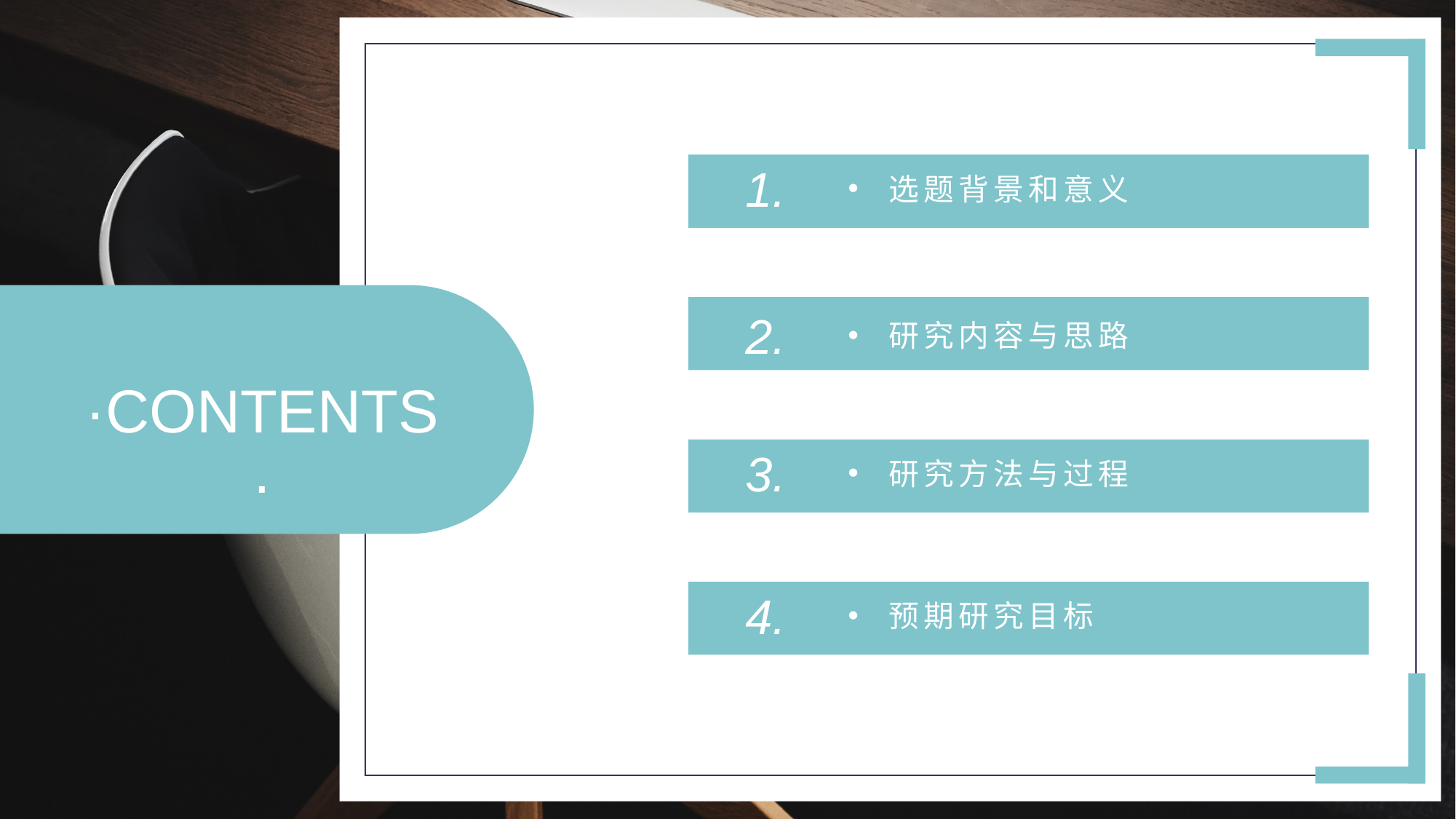

1.

选题背景和意义

2.
研究内容与思路
·CONTENTS·
3.

研究方法与过程
4.

预期研究目标